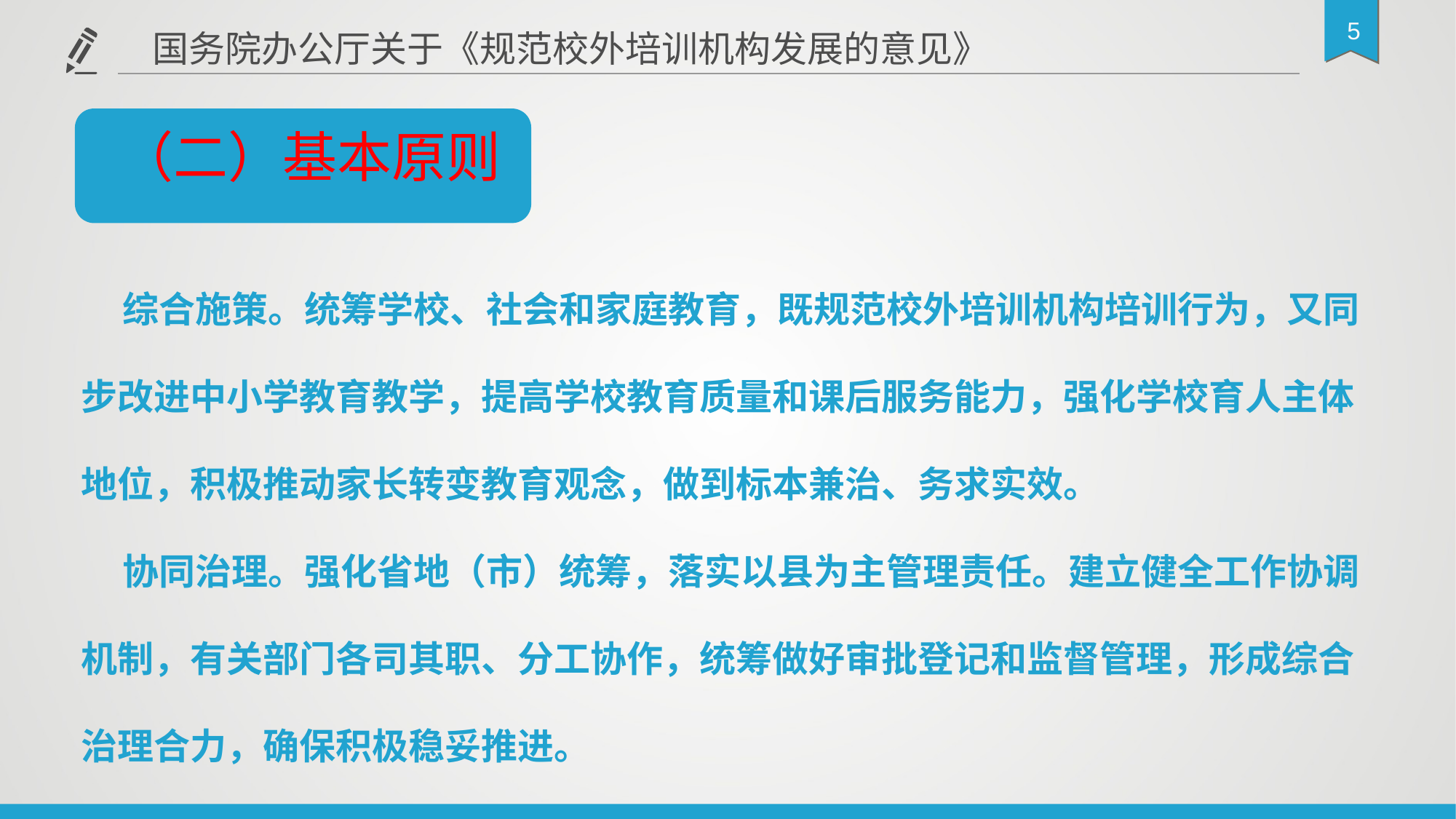

国务院办公厅关于《规范校外培训机构发展的意见》

（二）基本原则
    综合施策。统筹学校、社会和家庭教育，既规范校外培训机构培训行为，又同步改进中小学教育教学，提高学校教育质量和课后服务能力，强化学校育人主体地位，积极推动家长转变教育观念，做到标本兼治、务求实效。
    协同治理。强化省地（市）统筹，落实以县为主管理责任。建立健全工作协调机制，有关部门各司其职、分工协作，统筹做好审批登记和监督管理，形成综合治理合力，确保积极稳妥推进。